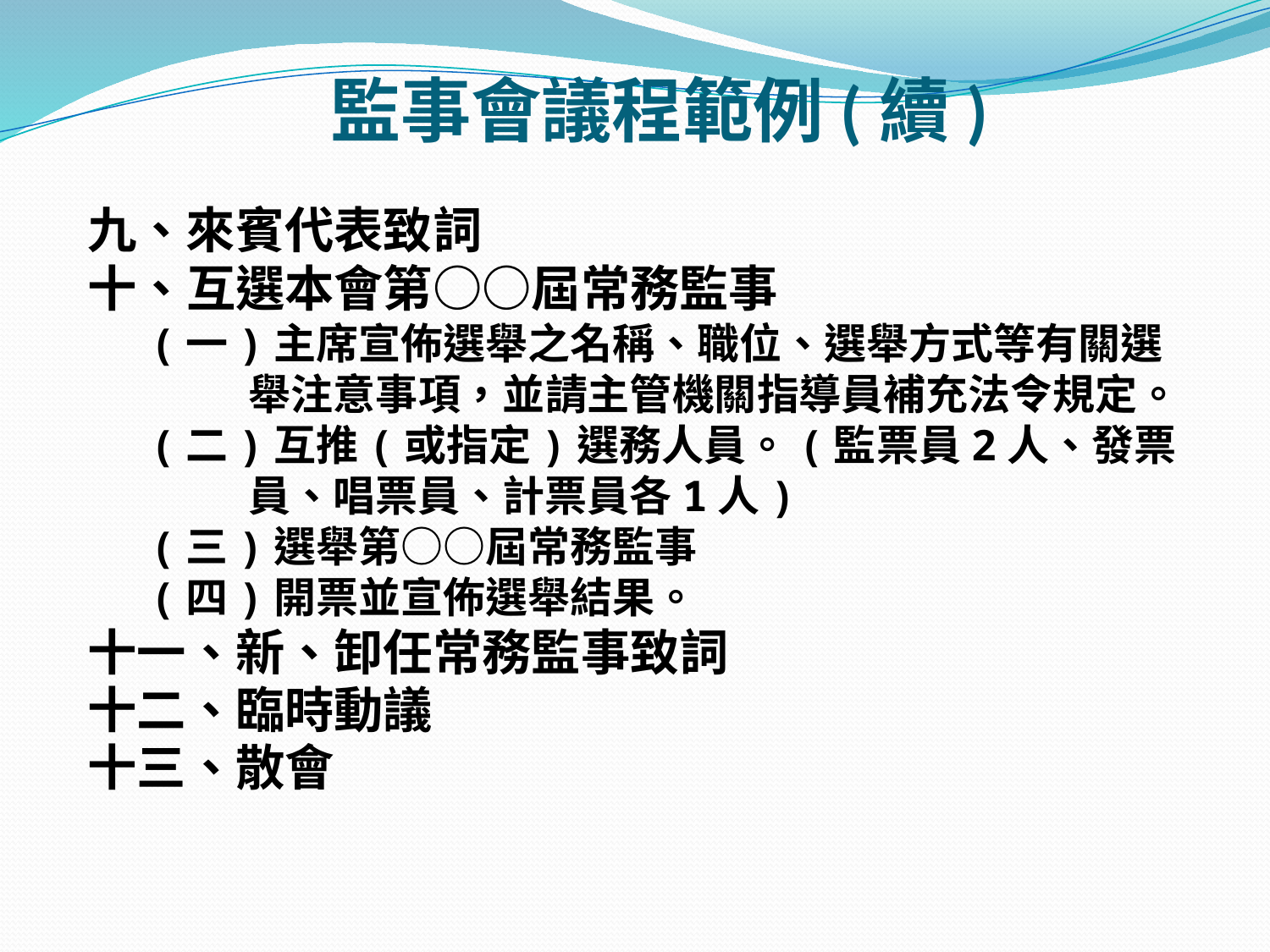

# 監事會議程範例(續)
九、來賓代表致詞
十、互選本會第○○屆常務監事
(一)主席宣佈選舉之名稱、職位、選舉方式等有關選舉注意事項，並請主管機關指導員補充法令規定。
(二)互推(或指定)選務人員。(監票員2人、發票員、唱票員、計票員各1人)
(三)選舉第○○屆常務監事
(四)開票並宣佈選舉結果。
十一、新、卸任常務監事致詞
十二、臨時動議
十三、散會